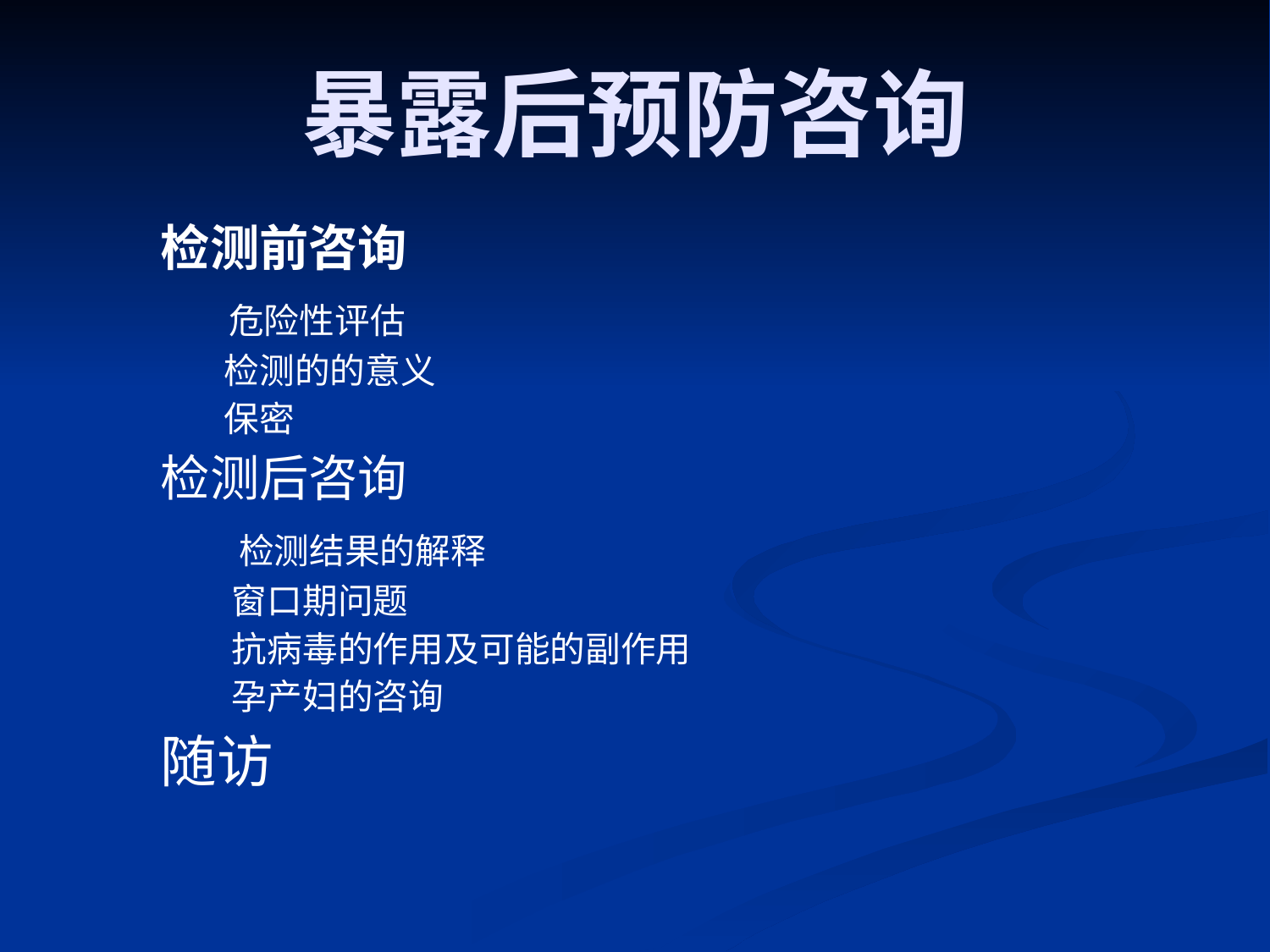

# 暴露后预防咨询
检测前咨询
     危险性评估
       检测的的意义
       保密
检测后咨询
      检测结果的解释
        窗口期问题
        抗病毒的作用及可能的副作用
        孕产妇的咨询
随访